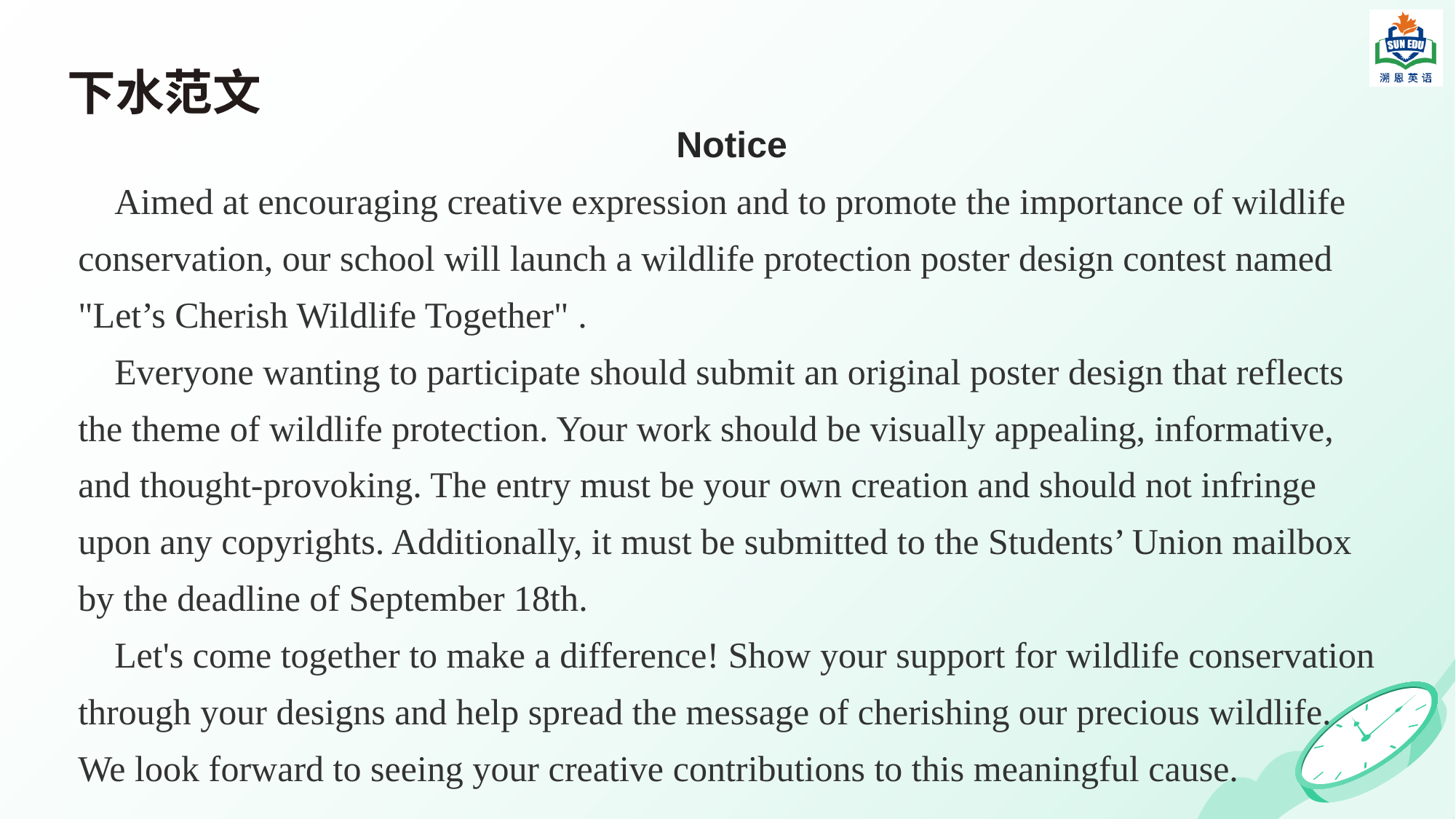

# 下水范文
Notice
    Aimed at encouraging creative expression and to promote the importance of wildlife conservation, our school will launch a wildlife protection poster design contest named "Let’s Cherish Wildlife Together" .
    Everyone wanting to participate should submit an original poster design that reflects the theme of wildlife protection. Your work should be visually appealing, informative, and thought-provoking. The entry must be your own creation and should not infringe upon any copyrights. Additionally, it must be submitted to the Students’ Union mailbox by the deadline of September 18th.
    Let's come together to make a difference! Show your support for wildlife conservation through your designs and help spread the message of cherishing our precious wildlife. We look forward to seeing your creative contributions to this meaningful cause.